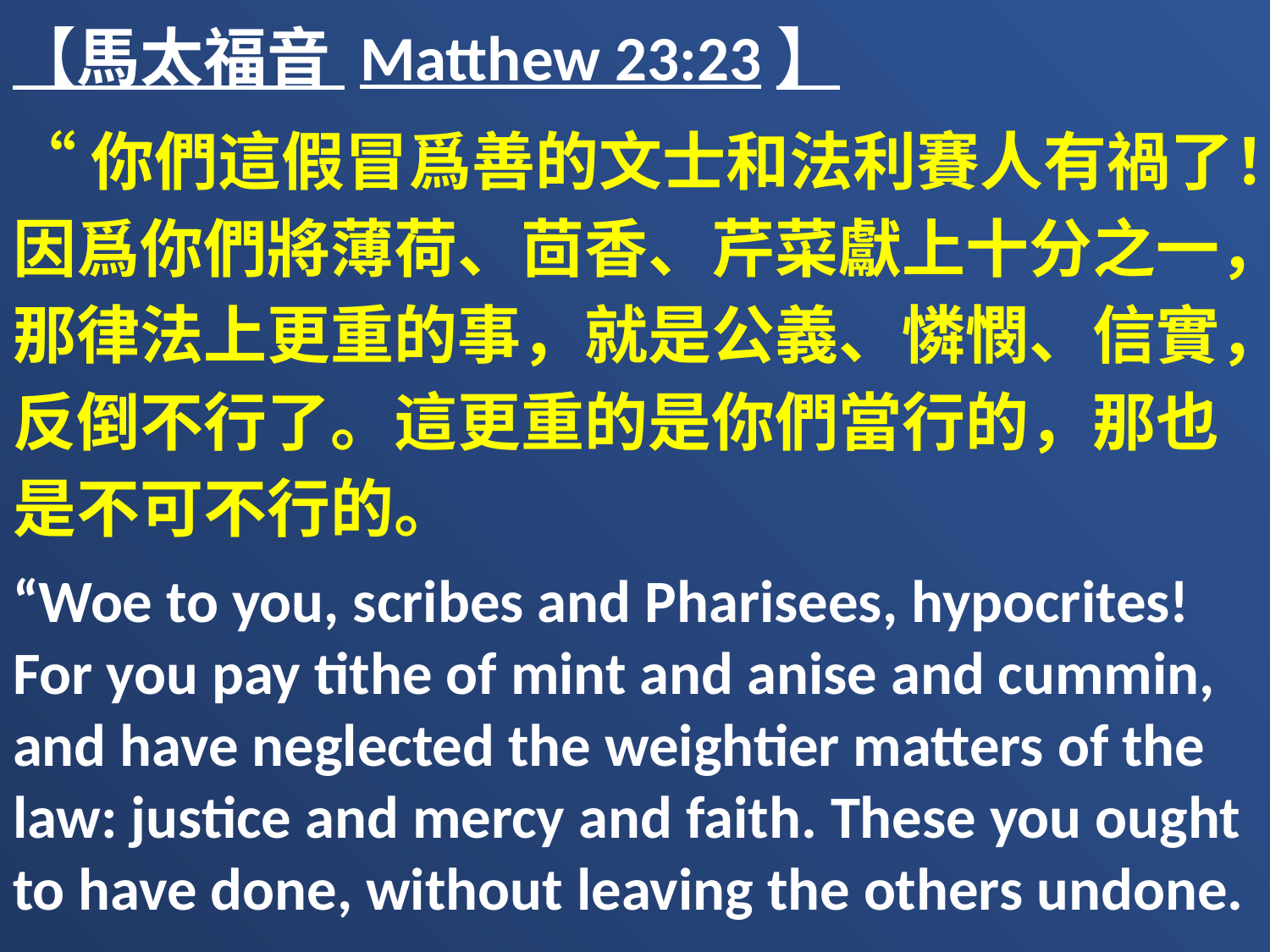

【馬太福音 Matthew 23:23】
“你們這假冒爲善的文士和法利賽人有禍了！因爲你們將薄荷、茴香、芹菜獻上十分之一，那律法上更重的事，就是公義、憐憫、信實，反倒不行了。這更重的是你們當行的，那也是不可不行的。
“Woe to you, scribes and Pharisees, hypocrites! For you pay tithe of mint and anise and cummin, and have neglected the weightier matters of the law: justice and mercy and faith. These you ought to have done, without leaving the others undone.